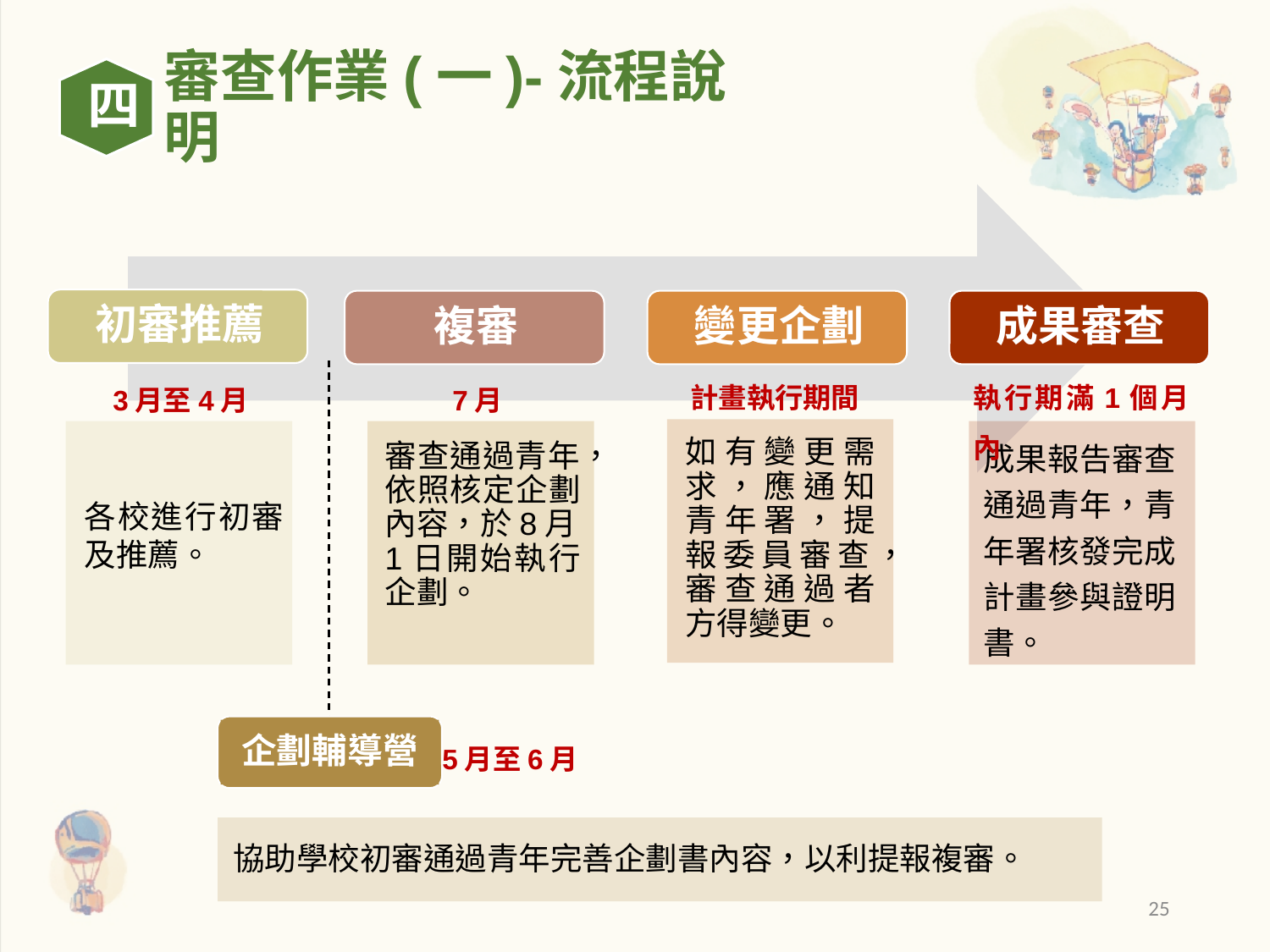

四
審查作業(一)-流程說明
初審推薦
複審
變更企劃
成果審查
計畫執行期間
執行期滿1個月內
7月
3月至4月

成果報告審查通過青年，青年署核發完成計畫參與證明書。
如有變更需求，應通知青年署，提報委員審查，審查通過者方得變更。
審查通過青年，依照核定企劃內容，於8月1日開始執行企劃。
各校進行初審及推薦。

企劃輔導營
5月至6月

協助學校初審通過青年完善企劃書內容，以利提報複審。
25
25